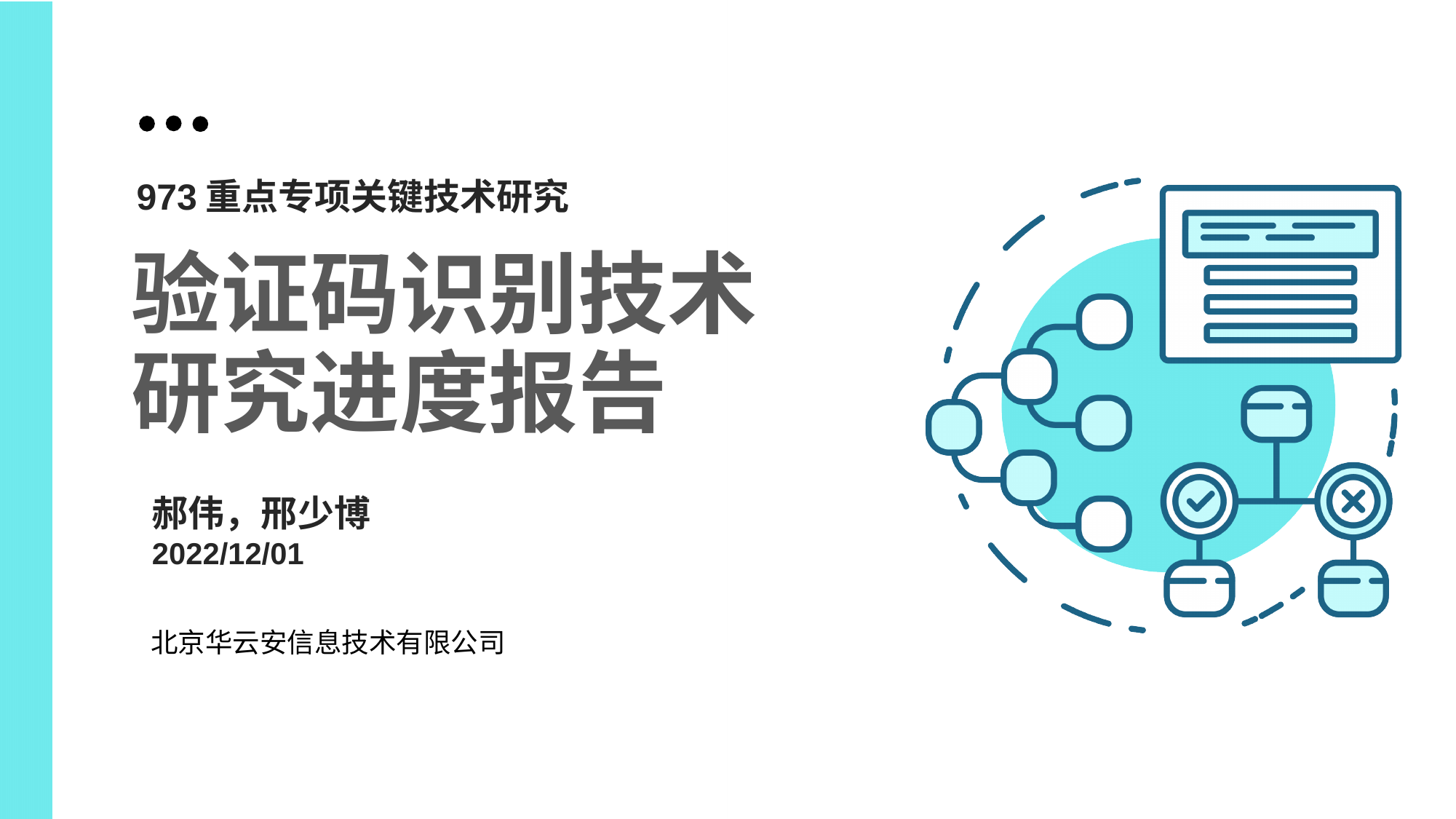

973重点专项关键技术研究
验证码识别技术
研究进度报告
郝伟，邢少博
2022/12/01
北京华云安信息技术有限公司